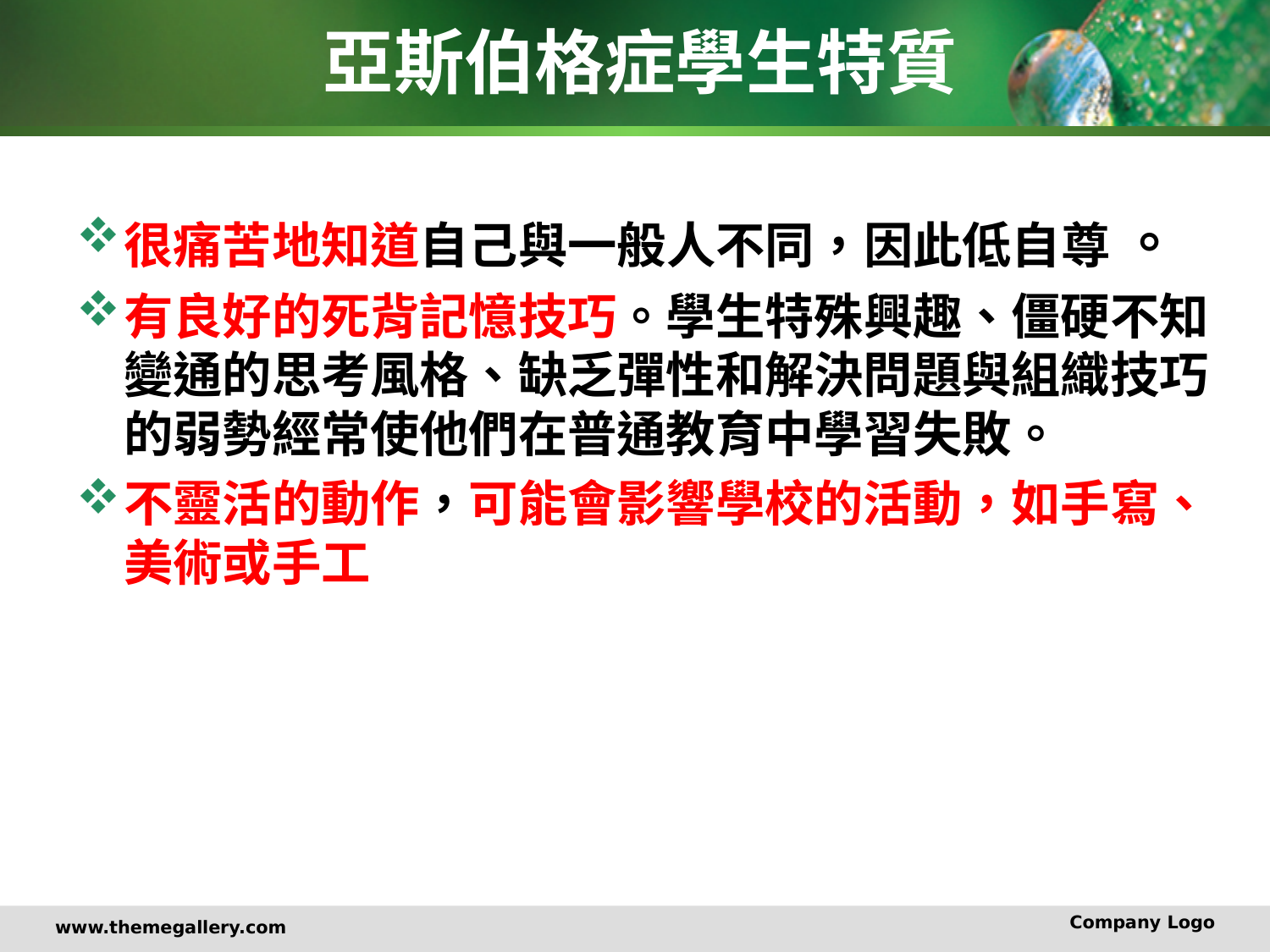

# 亞斯伯格症學生特質
很痛苦地知道自己與一般人不同，因此低自尊 。
有良好的死背記憶技巧。學生特殊興趣、僵硬不知變通的思考風格、缺乏彈性和解決問題與組織技巧的弱勢經常使他們在普通教育中學習失敗。
不靈活的動作，可能會影響學校的活動，如手寫、美術或手工
Company Logo
www.themegallery.com